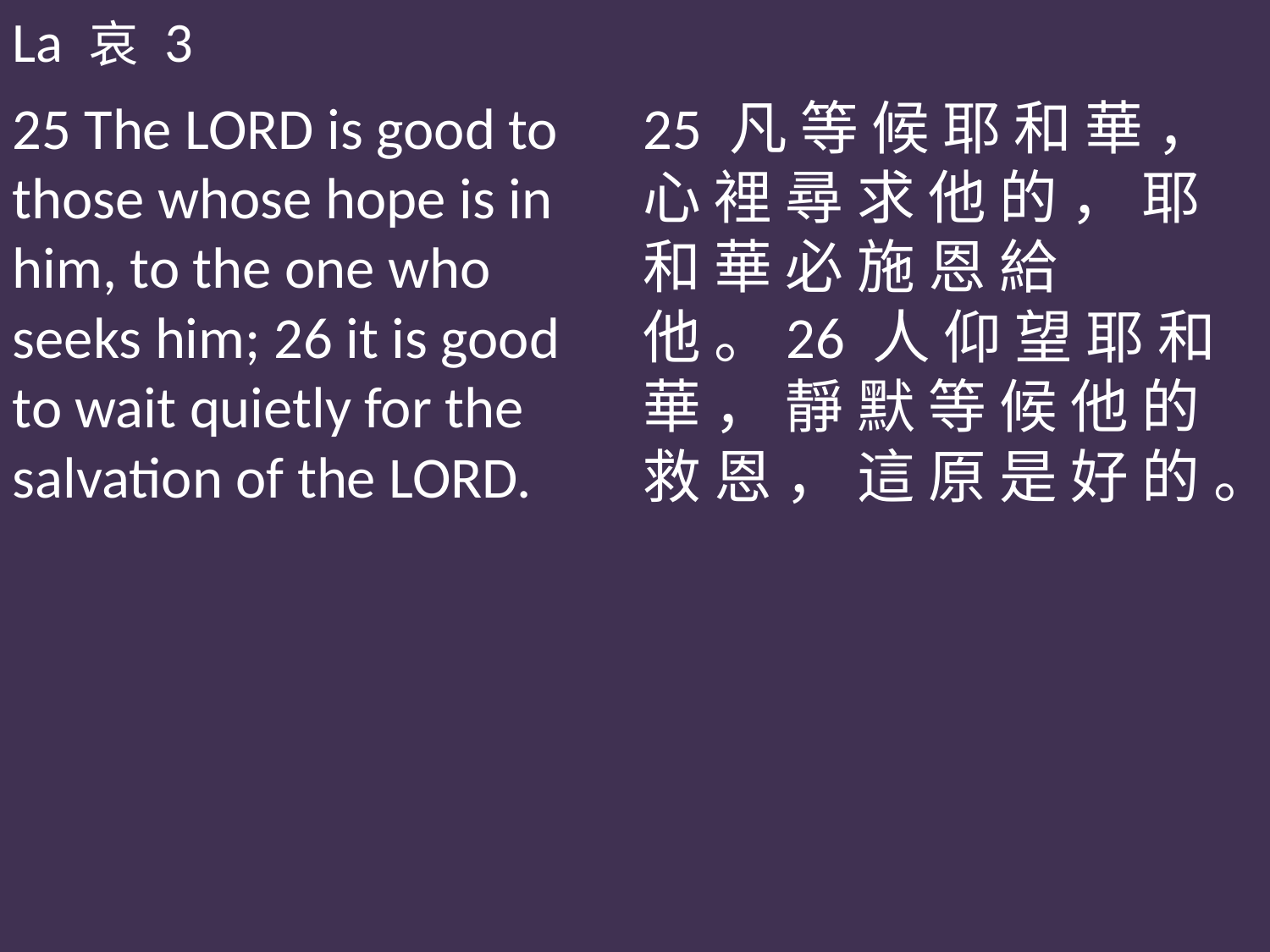

La 哀 3
25 The LORD is good to those whose hope is in him, to the one who seeks him; 26 it is good to wait quietly for the salvation of the LORD.
25 凡 等 候 耶 和 華 ， 心 裡 尋 求 他 的 ， 耶 和 華 必 施 恩 給 他 。26 人 仰 望 耶 和 華 ， 靜 默 等 候 他 的 救 恩 ， 這 原 是 好 的 。